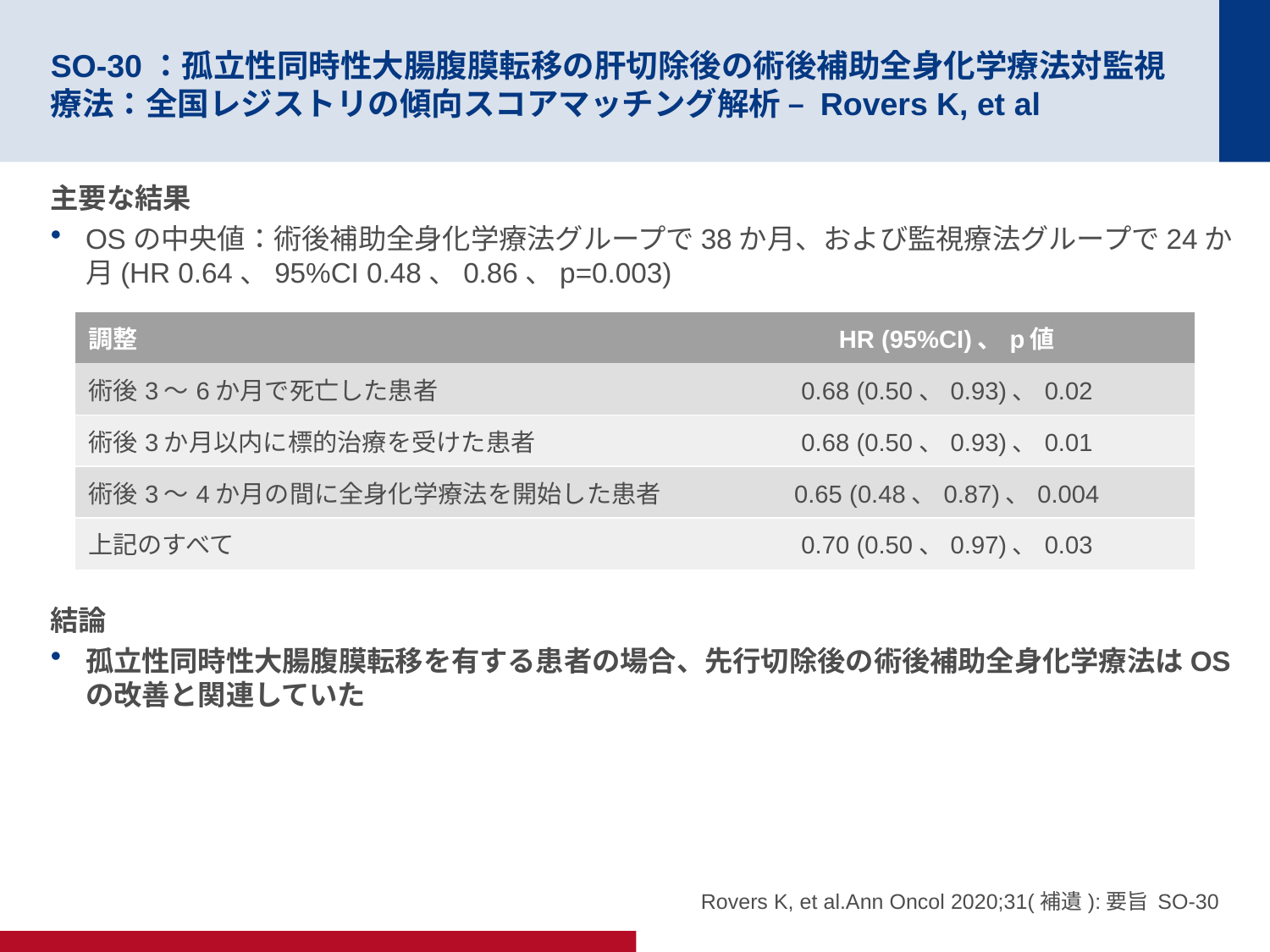

# SO-30：孤立性同時性大腸腹膜転移の肝切除後の術後補助全身化学療法対監視療法：全国レジストリの傾向スコアマッチング解析 – Rovers K, et al
主要な結果
OSの中央値：術後補助全身化学療法グループで38か月、および監視療法グループで24か月(HR 0.64、95%CI 0.48、0.86、p=0.003)
結論
孤立性同時性大腸腹膜転移を有する患者の場合、先行切除後の術後補助全身化学療法はOSの改善と関連していた

| 調整 | HR (95%CI)、p値 |
| --- | --- |
| 術後3～6か月で死亡した患者 | 0.68 (0.50、0.93)、0.02 |
| 術後3か月以内に標的治療を受けた患者 | 0.68 (0.50、0.93)、0.01 |
| 術後3～4か月の間に全身化学療法を開始した患者 | 0.65 (0.48、0.87)、0.004 |
| 上記のすべて | 0.70 (0.50、0.97)、0.03 |
Rovers K, et al.Ann Oncol 2020;31(補遺):要旨 SO-30